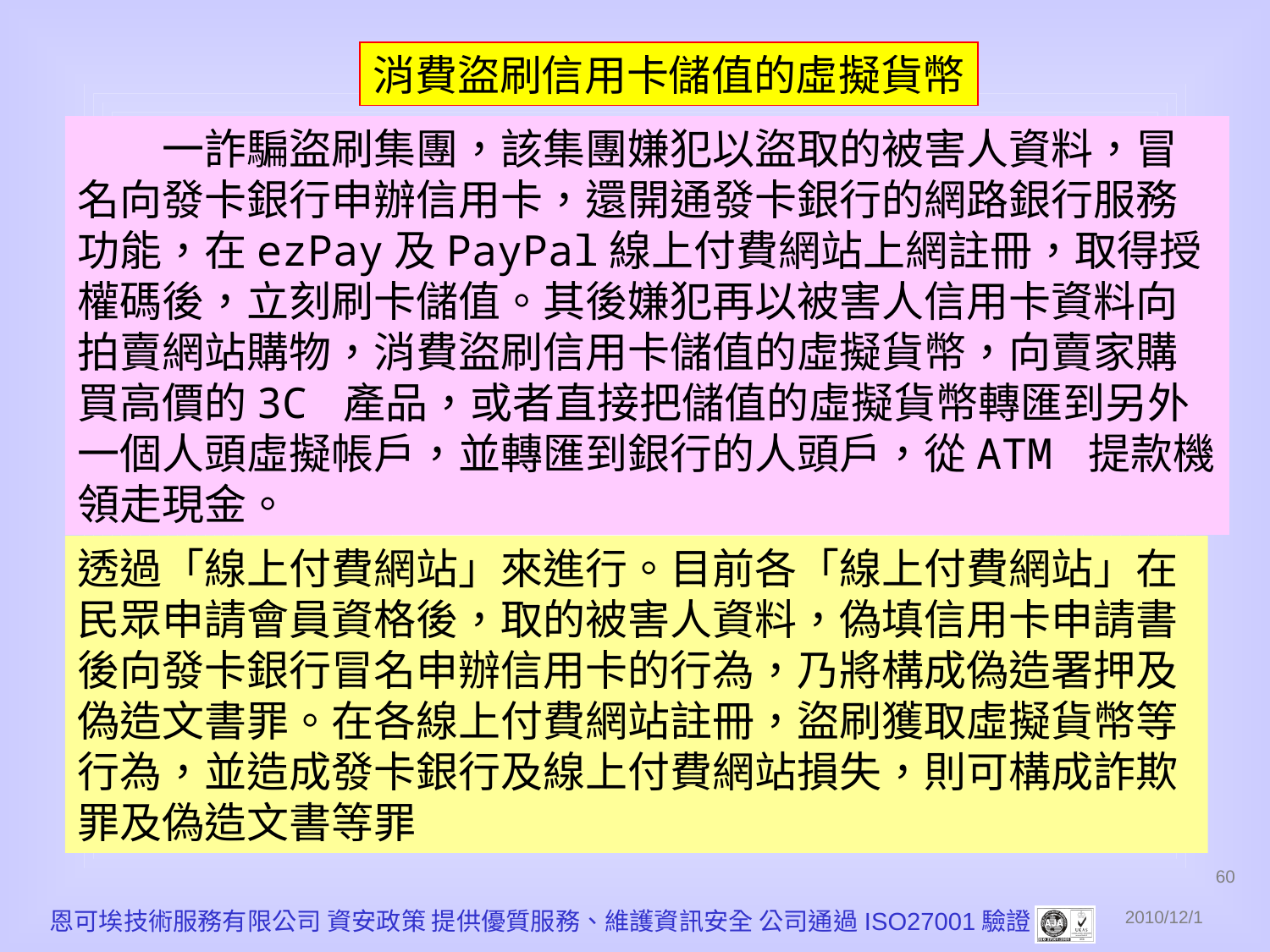

消費盜刷信用卡儲值的虛擬貨幣
　　一詐騙盜刷集團，該集團嫌犯以盜取的被害人資料，冒名向發卡銀行申辦信用卡，還開通發卡銀行的網路銀行服務功能，在ezPay及PayPal線上付費網站上網註冊，取得授權碼後，立刻刷卡儲值。其後嫌犯再以被害人信用卡資料向拍賣網站購物，消費盜刷信用卡儲值的虛擬貨幣，向賣家購買高價的3C 產品，或者直接把儲值的虛擬貨幣轉匯到另外一個人頭虛擬帳戶，並轉匯到銀行的人頭戶，從ATM 提款機領走現金。
透過「線上付費網站」來進行。目前各「線上付費網站」在民眾申請會員資格後，取的被害人資料，偽填信用卡申請書後向發卡銀行冒名申辦信用卡的行為，乃將構成偽造署押及偽造文書罪。在各線上付費網站註冊，盜刷獲取虛擬貨幣等行為，並造成發卡銀行及線上付費網站損失，則可構成詐欺罪及偽造文書等罪
60
恩可埃技術服務有限公司 資安政策 提供優質服務、維護資訊安全 公司通過ISO27001驗證
2010/12/1